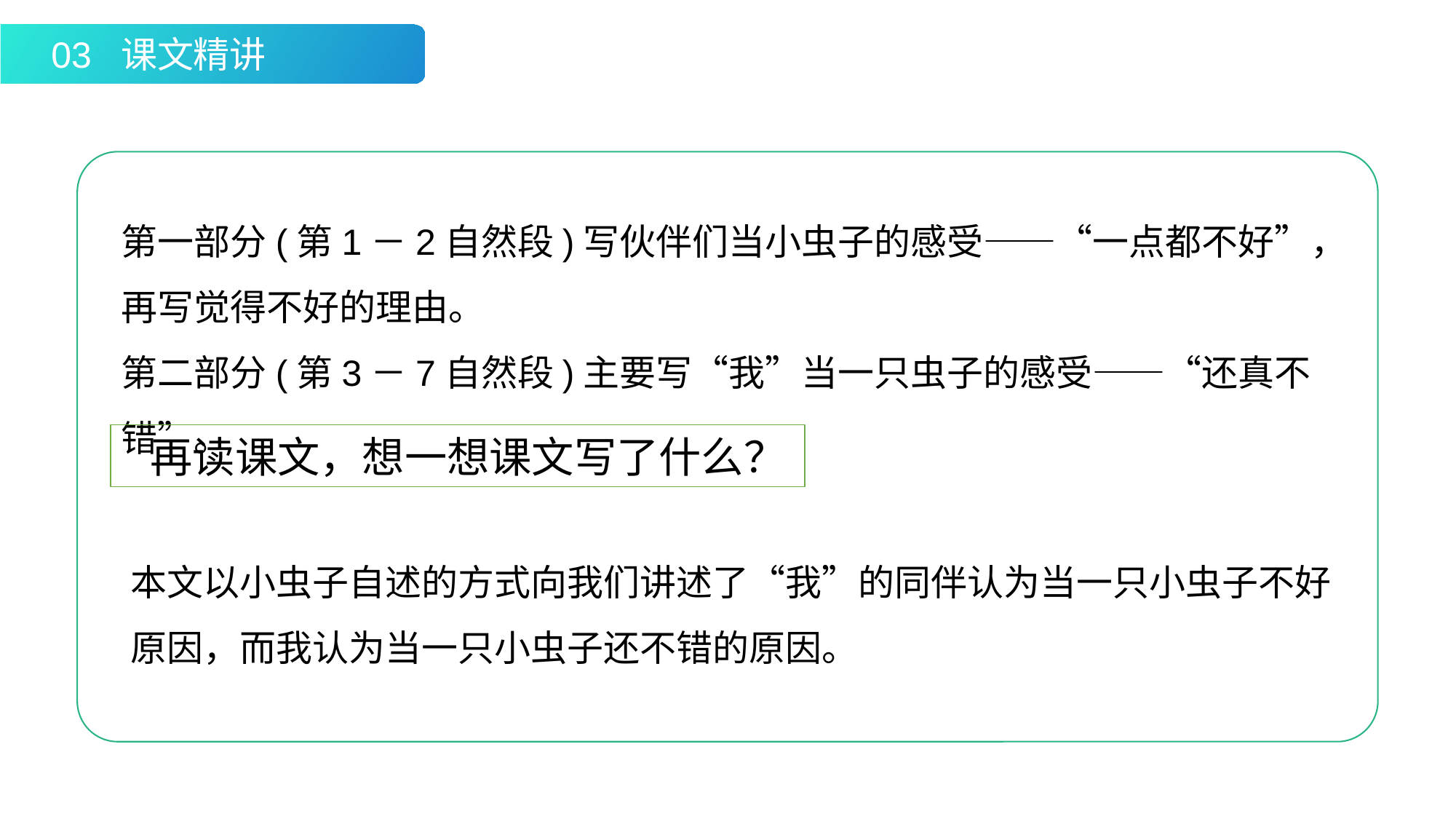

03  课文精讲
第一部分(第1－2自然段)写伙伴们当小虫子的感受——“一点都不好”，再写觉得不好的理由。
第二部分(第3－7自然段)主要写“我”当一只虫子的感受——“还真不错”。
  再读课文，想一想课文写了什么？
本文以小虫子自述的方式向我们讲述了“我”的同伴认为当一只小虫子不好原因，而我认为当一只小虫子还不错的原因。